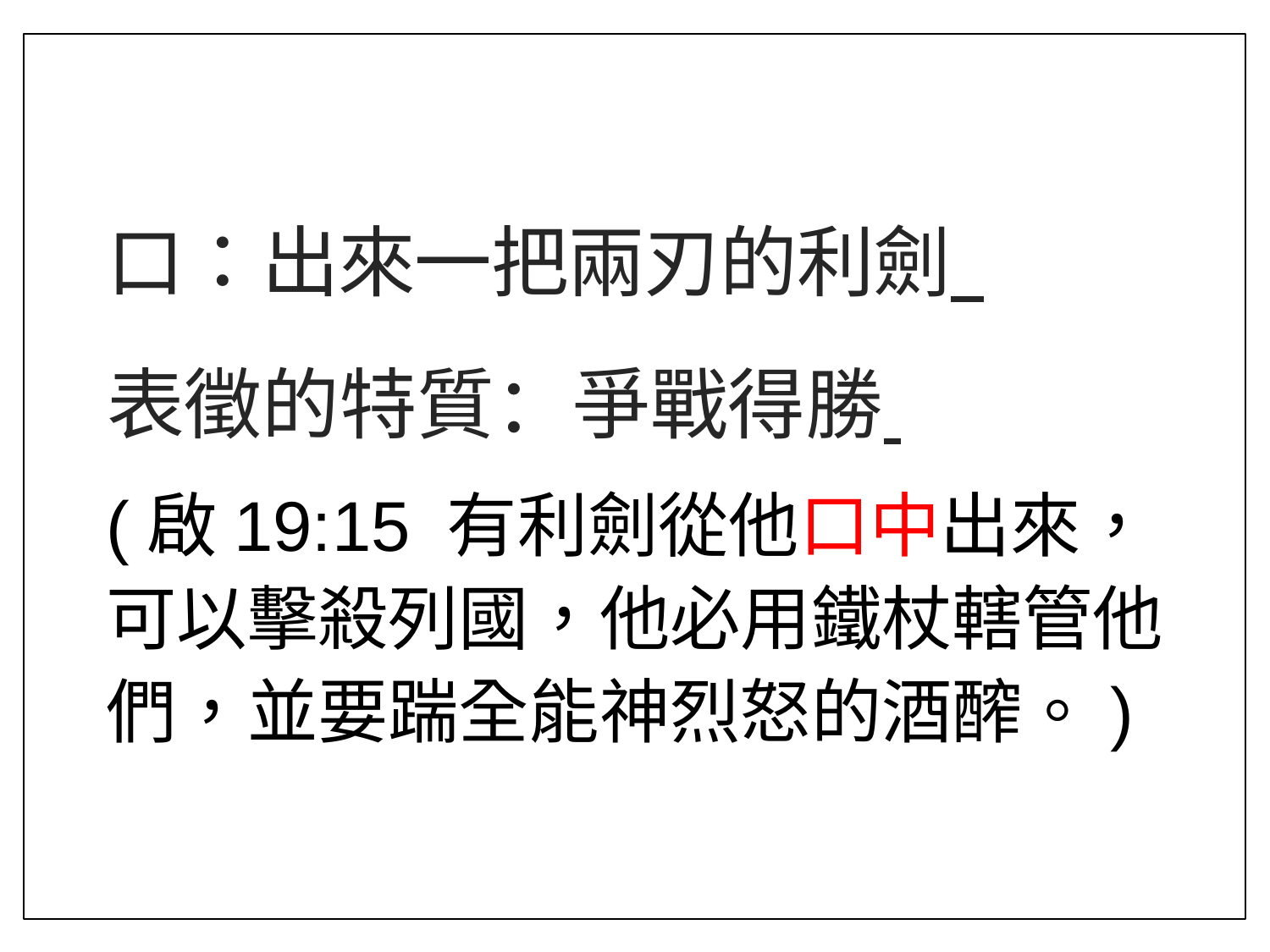

口：出來一把兩刃的利劍
表徵的特質：爭戰得勝
(啟19:15 有利劍從他口中出來，可以擊殺列國，他必用鐵杖轄管他們，並要踹全能神烈怒的酒醡。)